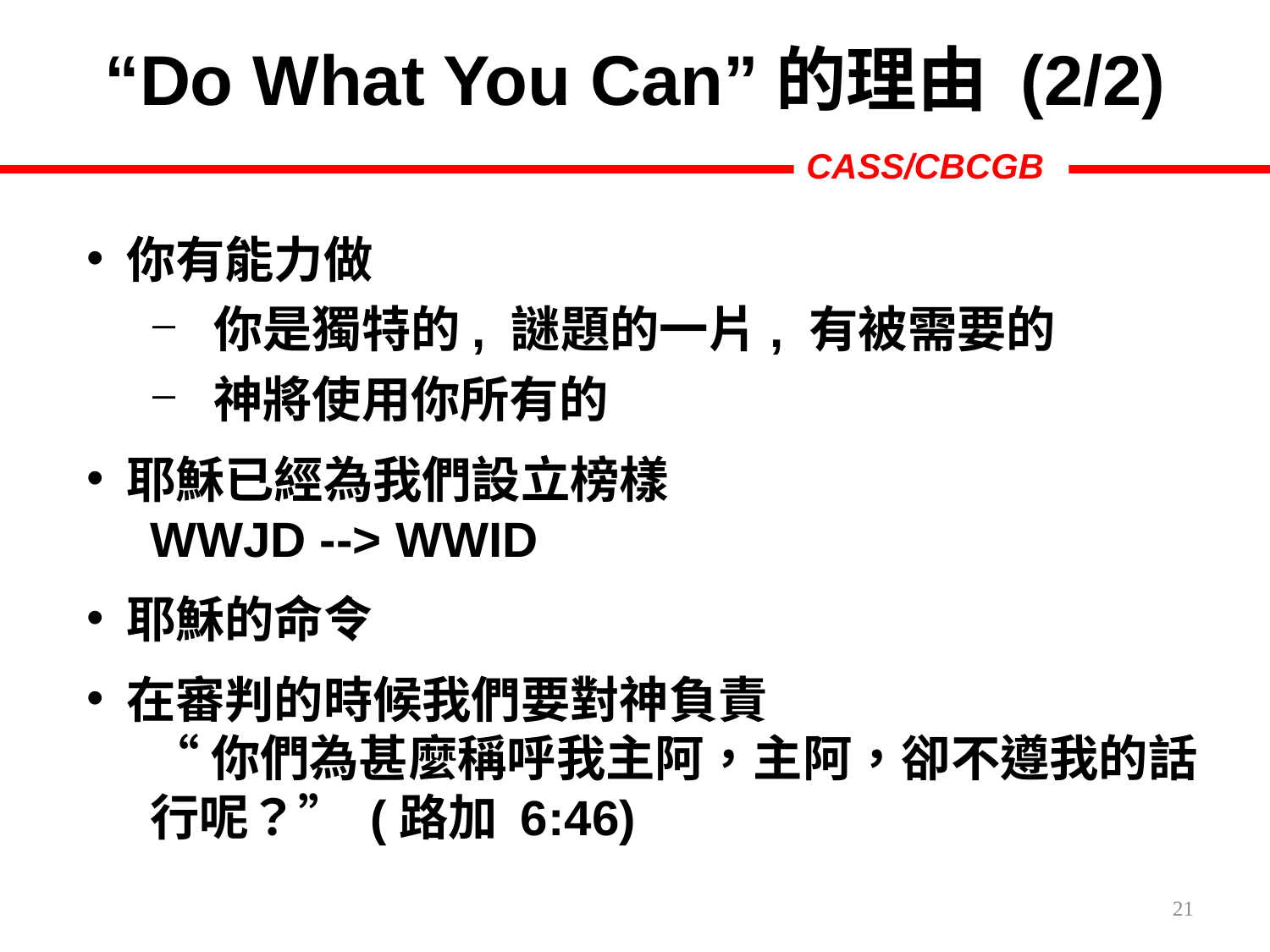

“Do What You Can”的理由 (2/2)
你有能力做
你是獨特的, 謎題的一片, 有被需要的
神將使用你所有的
耶穌已經為我們設立榜樣
WWJD --> WWID
耶穌的命令
在審判的時候我們要對神負責
“你們為甚麼稱呼我主阿，主阿，卻不遵我的話行呢？” (路加 6:46)
21